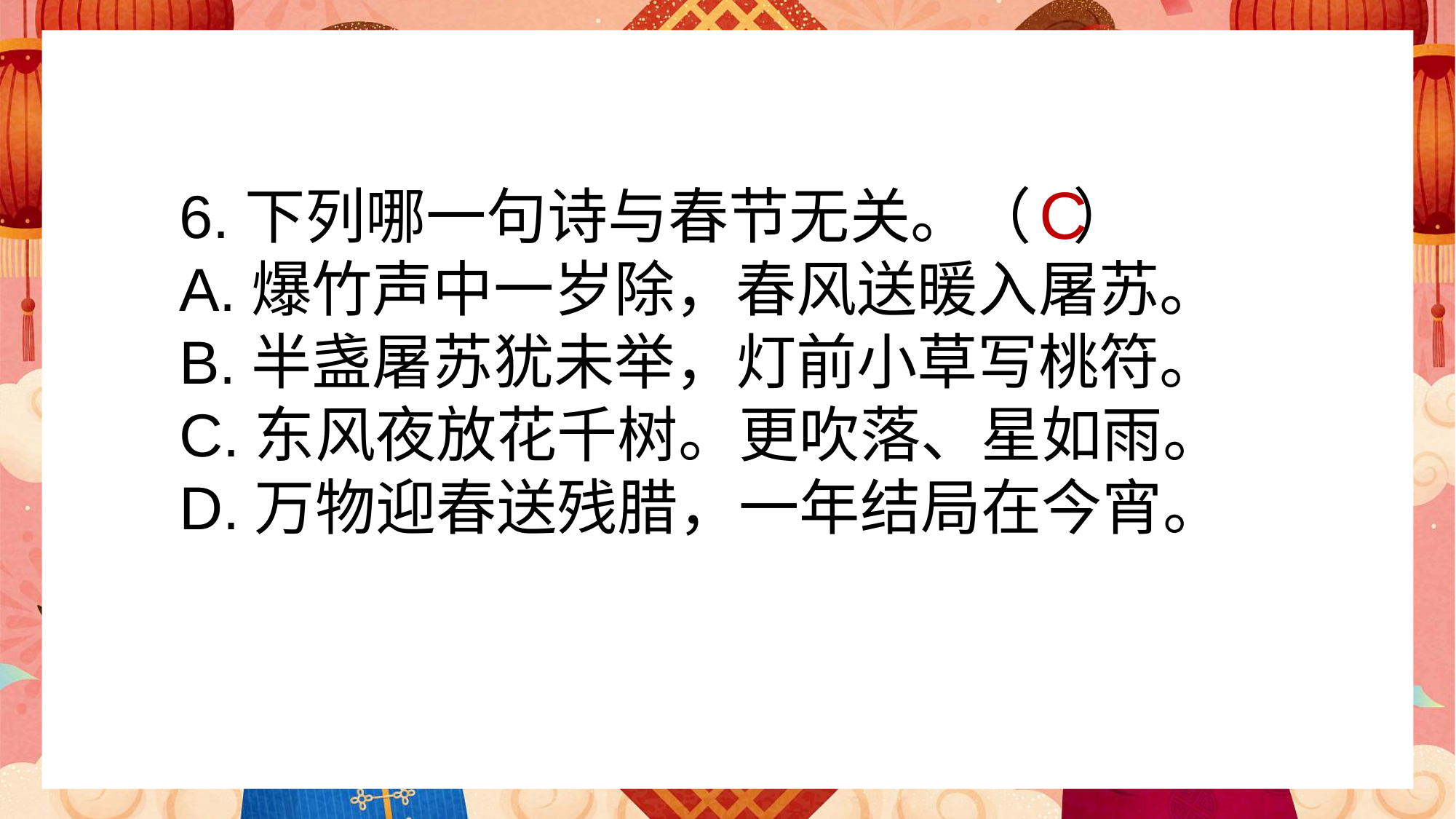

C
6.下列哪一句诗与春节无关。（   ）
A.爆竹声中一岁除，春风送暖入屠苏。
B.半盏屠苏犹未举，灯前小草写桃符。
C.东风夜放花千树。更吹落、星如雨。
D.万物迎春送残腊，一年结局在今宵。